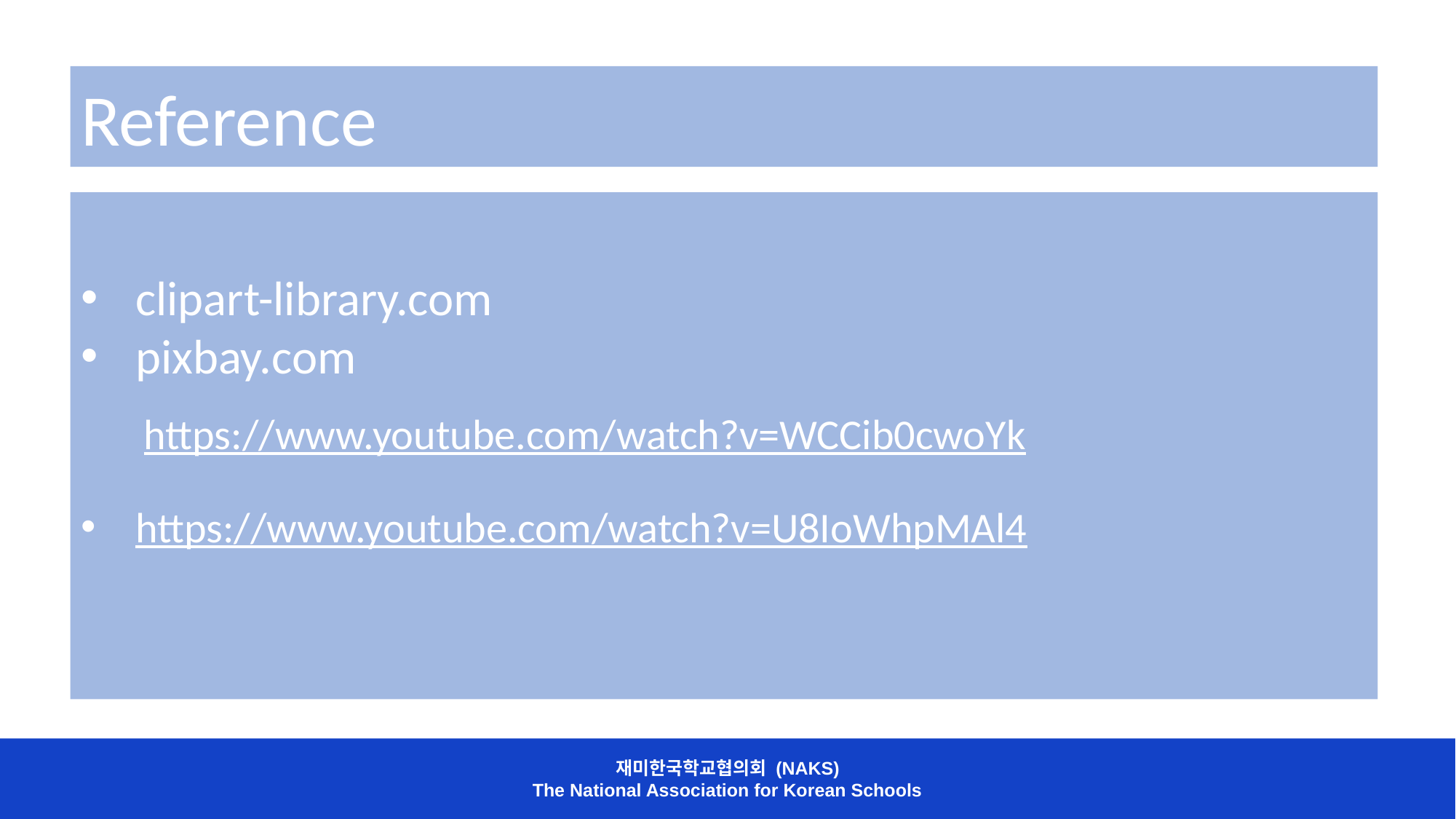

Reference

clipart-library.com
pixbay.com

https://www.youtube.com/watch?v=U8IoWhpMAl4

https://www.youtube.com/watch?v=WCCib0cwoYk
재미한국학교협의회 (NAKS)
The National Association for Korean Schools